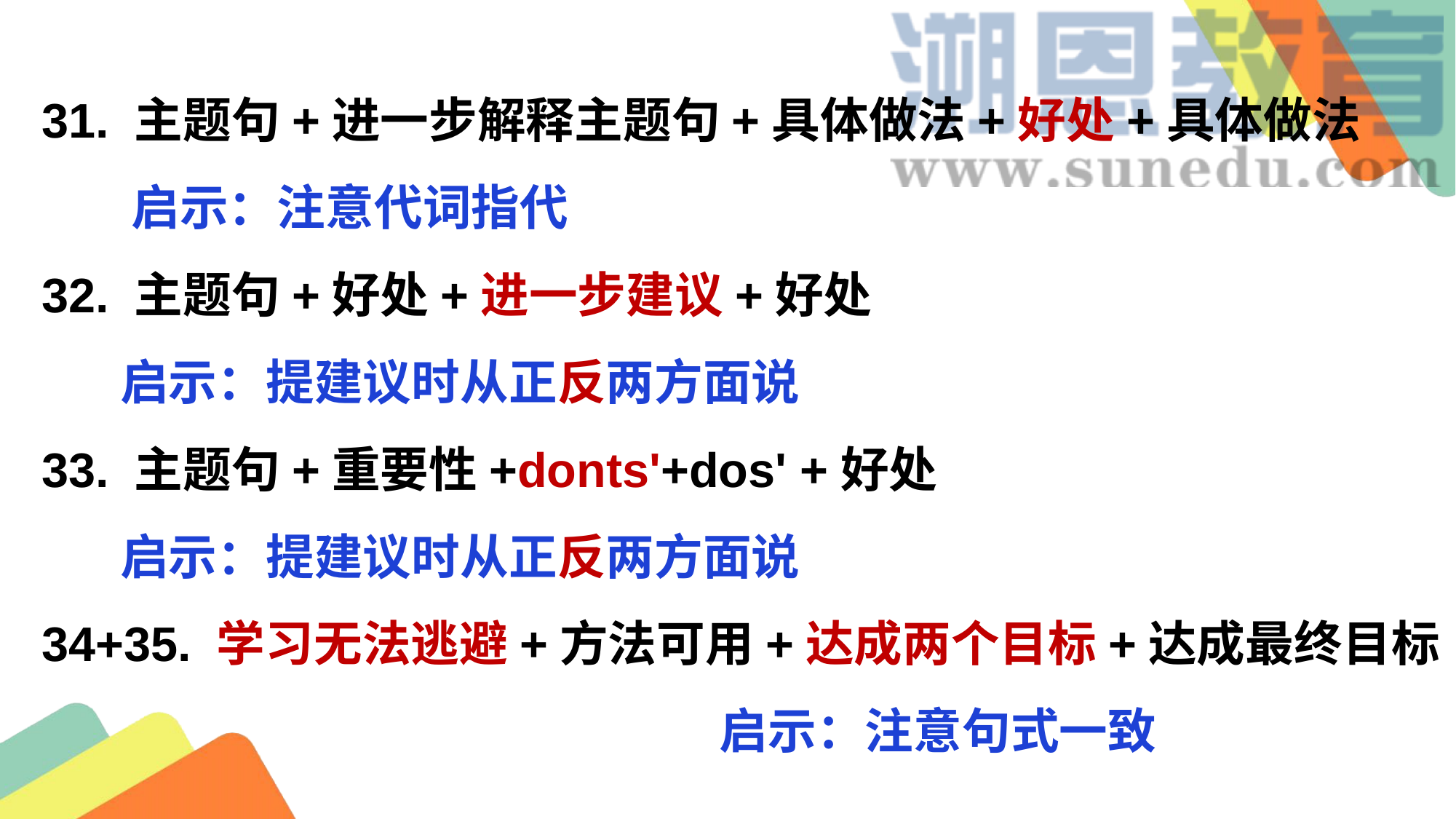

31. 主题句+进一步解释主题句+具体做法+好处+具体做法
       启示：注意代词指代
32. 主题句+好处+进一步建议+好处
      启示：提建议时从正反两方面说
33. 主题句+重要性+donts'+dos' +好处
      启示：提建议时从正反两方面说
34+35. 学习无法逃避+方法可用+达成两个目标+达成最终目标
                                                            启示：注意句式一致